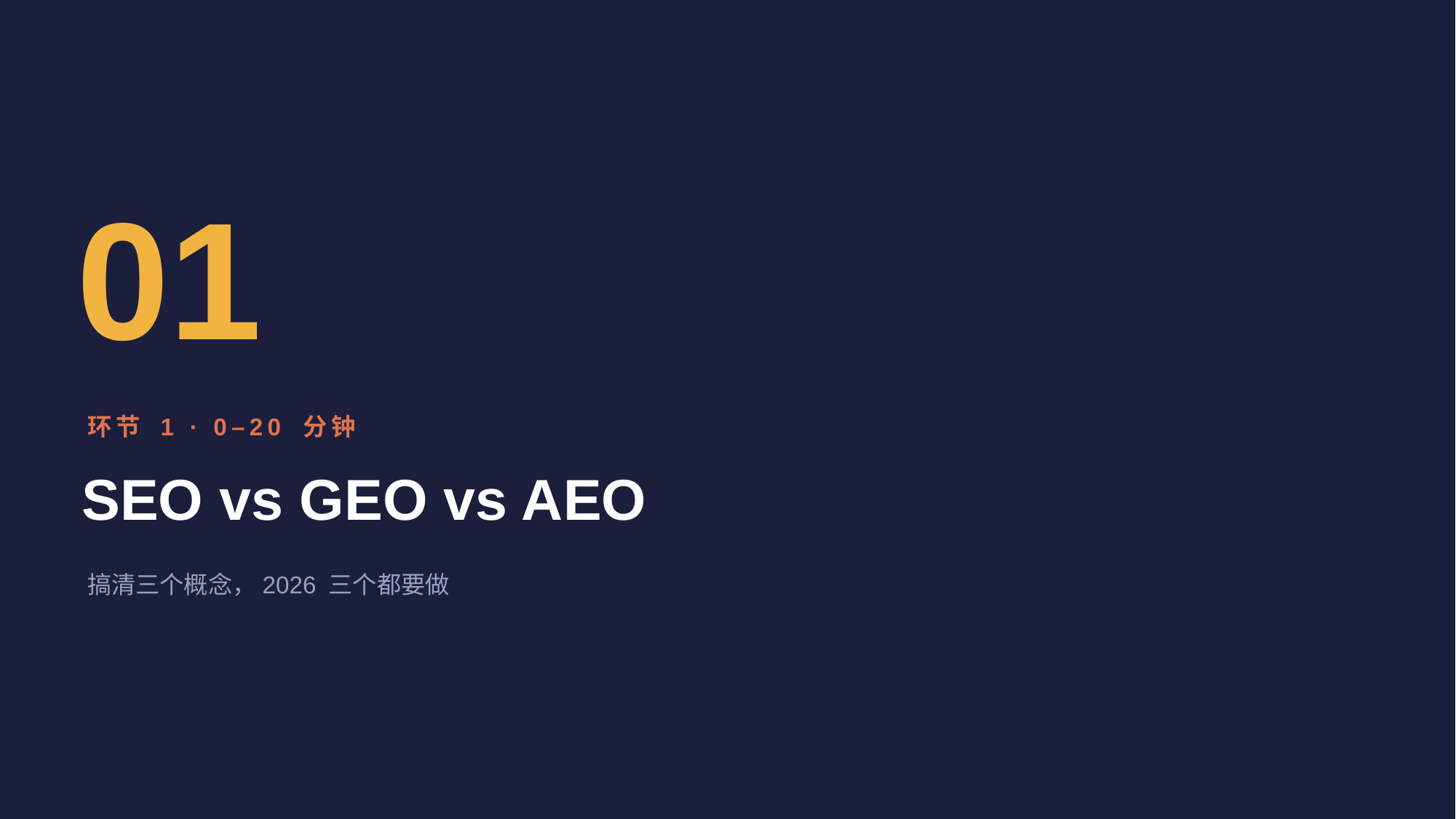

01
环节 1 · 0–20 分钟
SEO vs GEO vs AEO
搞清三个概念，2026 三个都要做